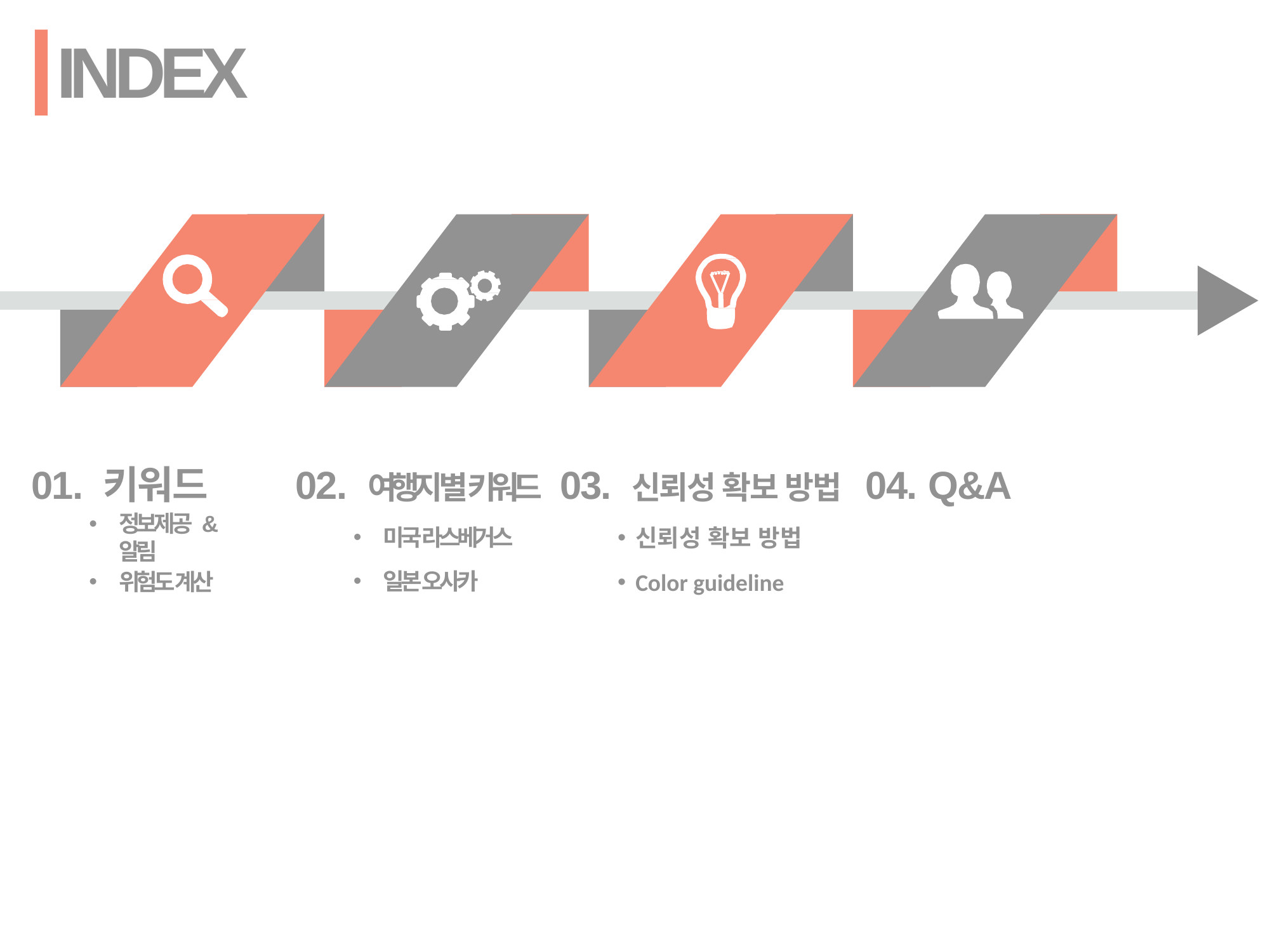

INDEX
#

01. 키워드
정보제공 & 알림
위험도 계산
02. 여행지 별  키워드
미국 라스베거스
일본 오사카
03. 신뢰성 확보 방법
신뢰성 확보 방법
Color guideline

04. Q&A